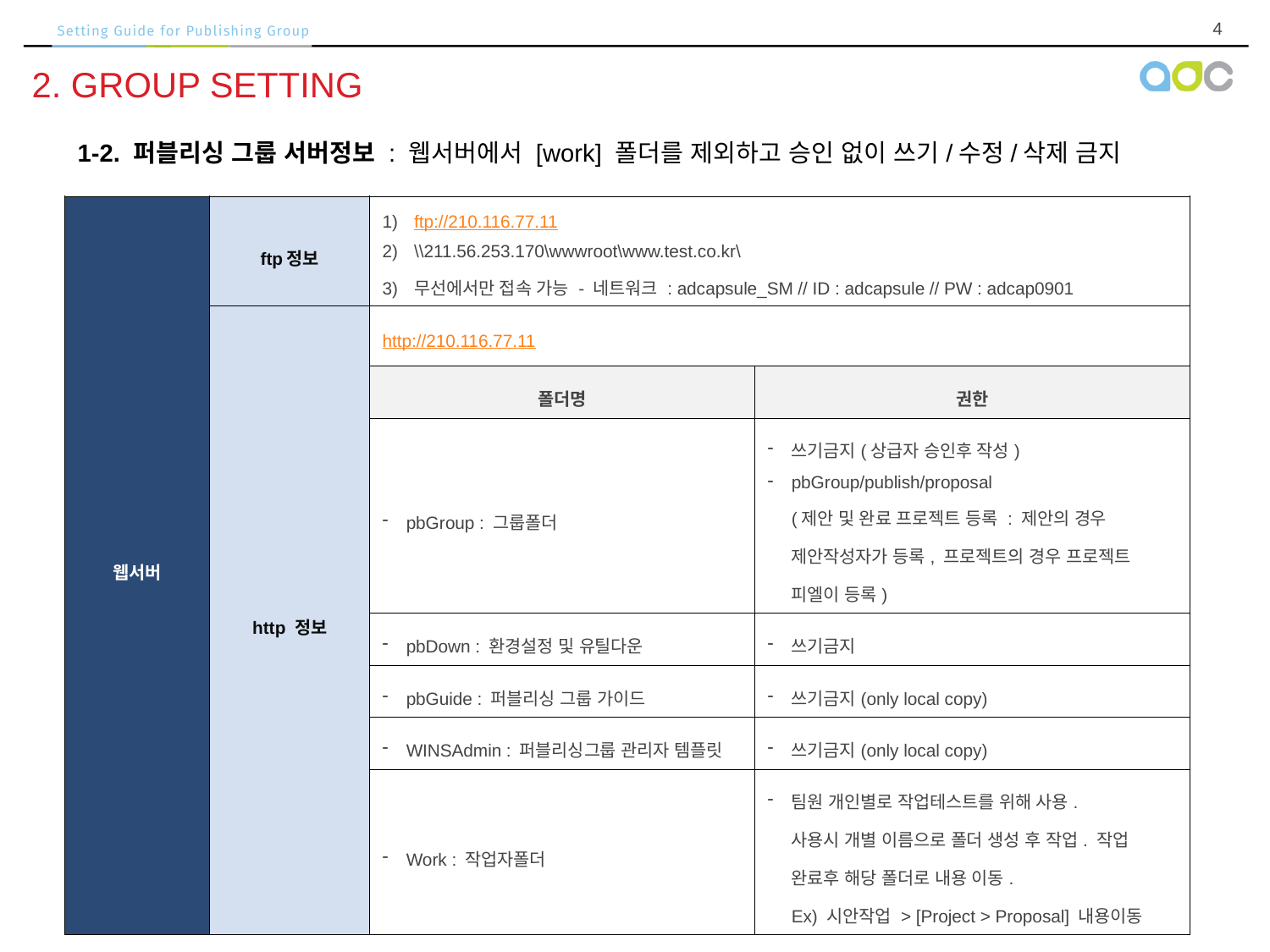

2. GROUP SETTING
1-2. 퍼블리싱 그룹 서버정보 : 웹서버에서 [work] 폴더를 제외하고 승인 없이 쓰기/수정/삭제 금지
| 웹서버 | ftp정보 | ftp://210.116.77.11 \\211.56.253.170\wwwroot\www.test.co.kr\ 무선에서만 접속 가능 - 네트워크 : adcapsule\_SM // ID : adcapsule // PW : adcap0901 |  |
| --- | --- | --- | --- |
|  | http 정보 | http://210.116.77.11 |  |
|  |  | 폴더명 | 권한 |
|  |  | pbGroup : 그룹폴더 | 쓰기금지(상급자 승인후 작성) pbGroup/publish/proposal (제안 및 완료 프로젝트 등록 : 제안의 경우 제안작성자가 등록, 프로젝트의 경우 프로젝트 피엘이 등록) |
|  |  | pbDown : 환경설정 및 유틸다운 | 쓰기금지 |
|  |  | pbGuide : 퍼블리싱 그룹 가이드 | 쓰기금지(only local copy) |
|  |  | WINSAdmin : 퍼블리싱그룹 관리자 템플릿 | 쓰기금지(only local copy) |
|  |  | Work : 작업자폴더 | 팀원 개인별로 작업테스트를 위해 사용. 사용시 개별 이름으로 폴더 생성 후 작업. 작업 완료후 해당 폴더로 내용 이동. Ex) 시안작업 > [Project > Proposal] 내용이동 |